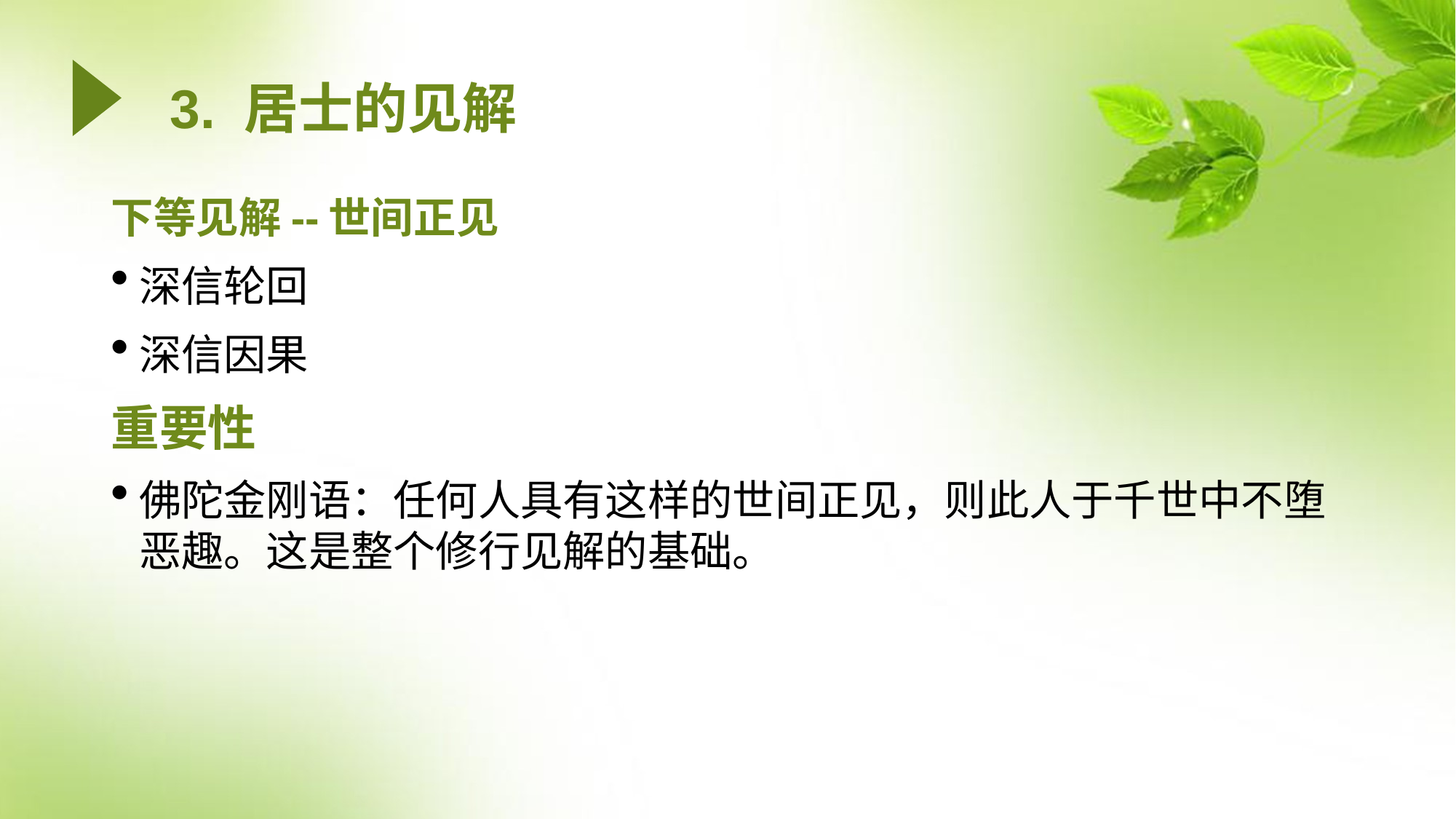

3. 居士的见解
# 下等见解--世间正见
深信轮回
深信因果
重要性
佛陀金刚语：任何人具有这样的世间正见，则此人于千世中不堕恶趣。这是整个修行见解的基础。